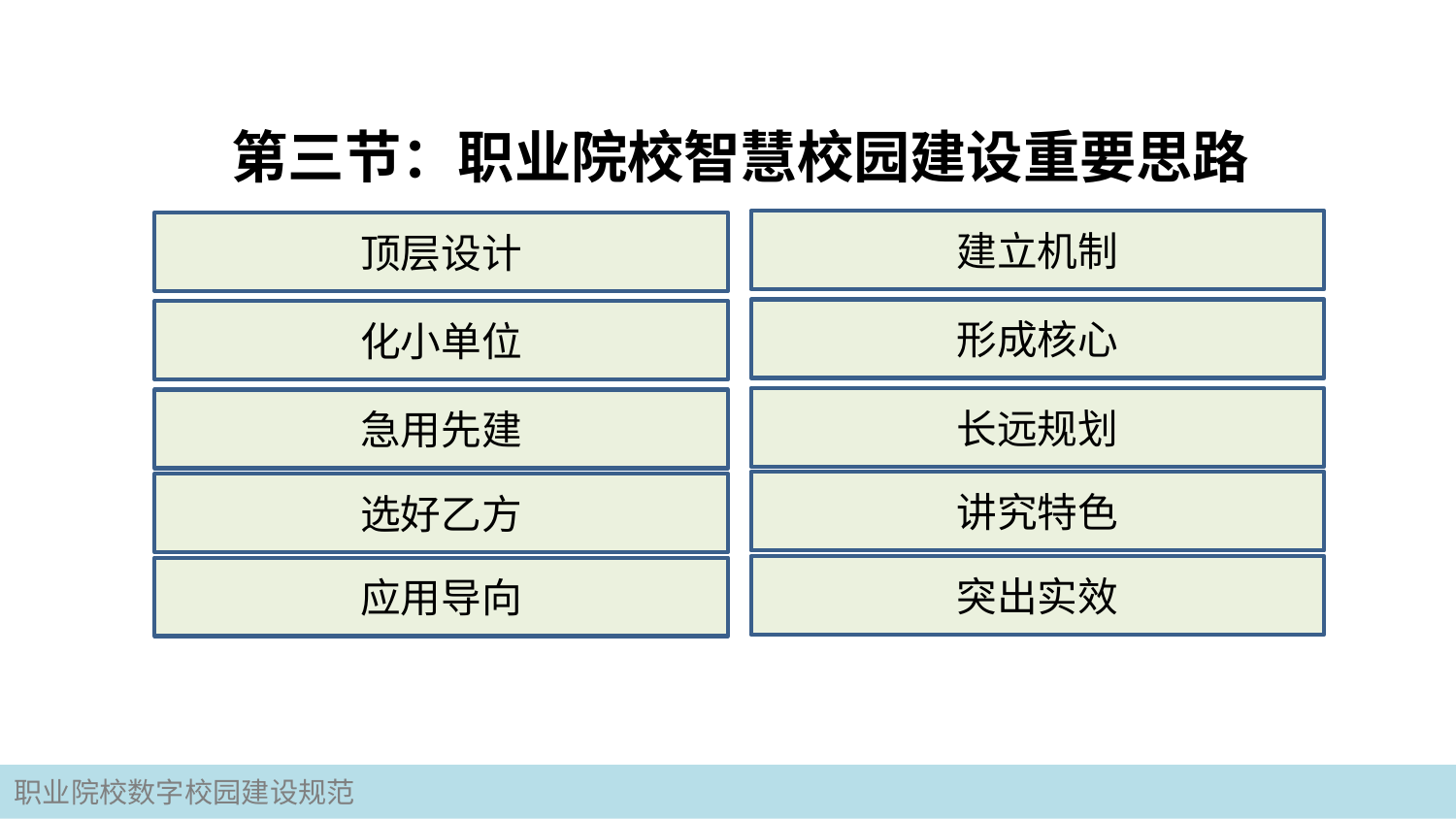

第三节：职业院校智慧校园建设重要思路
建立机制
顶层设计
形成核心
化小单位
长远规划
急用先建
讲究特色
选好乙方
突出实效
应用导向
职业院校数字校园建设规范